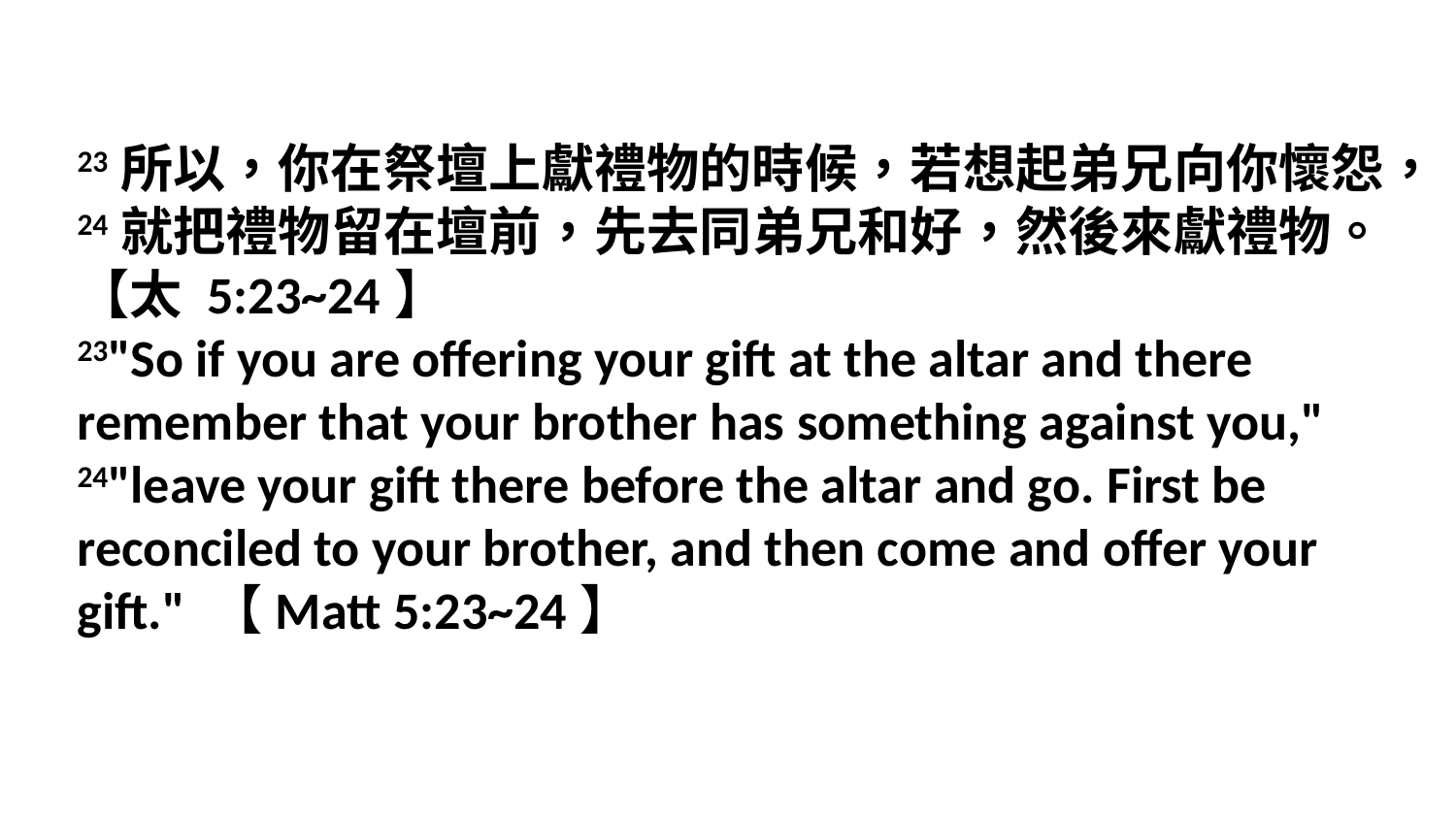

23所以，你在祭壇上獻禮物的時候，若想起弟兄向你懷怨，24就把禮物留在壇前，先去同弟兄和好，然後來獻禮物。【太 5:23~24】
23"So if you are offering your gift at the altar and there remember that your brother has something against you," 24"leave your gift there before the altar and go. First be reconciled to your brother, and then come and offer your gift." 【Matt 5:23~24】